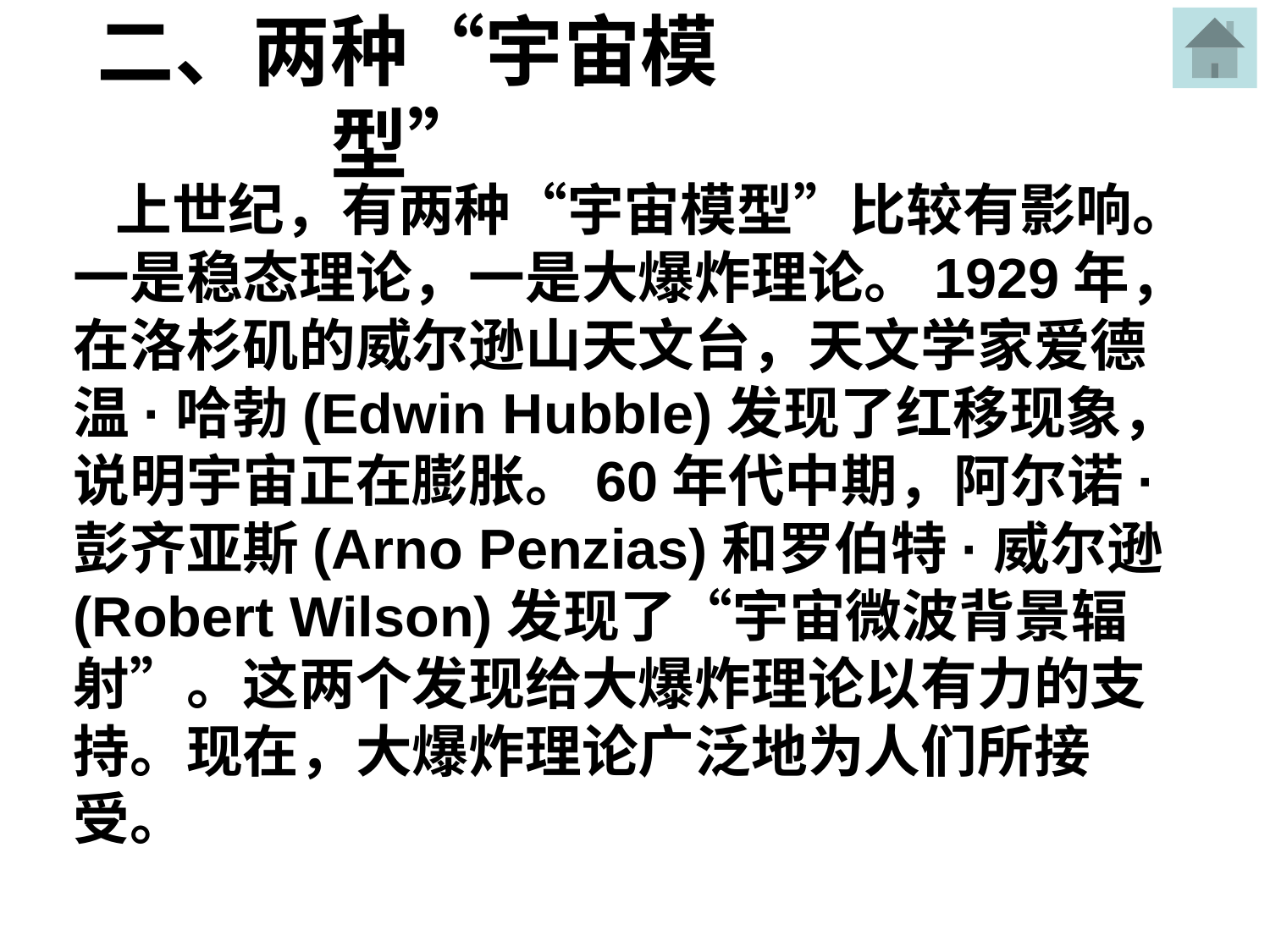

二、两种“宇宙模型”
      上世纪，有两种“宇宙模型”比较有影响。一是稳态理论，一是大爆炸理论。1929年，在洛杉矶的威尔逊山天文台，天文学家爱德温·哈勃(Edwin Hubble)发现了红移现象，说明宇宙正在膨胀。60年代中期，阿尔诺·彭齐亚斯(Arno Penzias)和罗伯特·威尔逊(Robert Wilson)发现了“宇宙微波背景辐射”。这两个发现给大爆炸理论以有力的支持。现在，大爆炸理论广泛地为人们所接受。